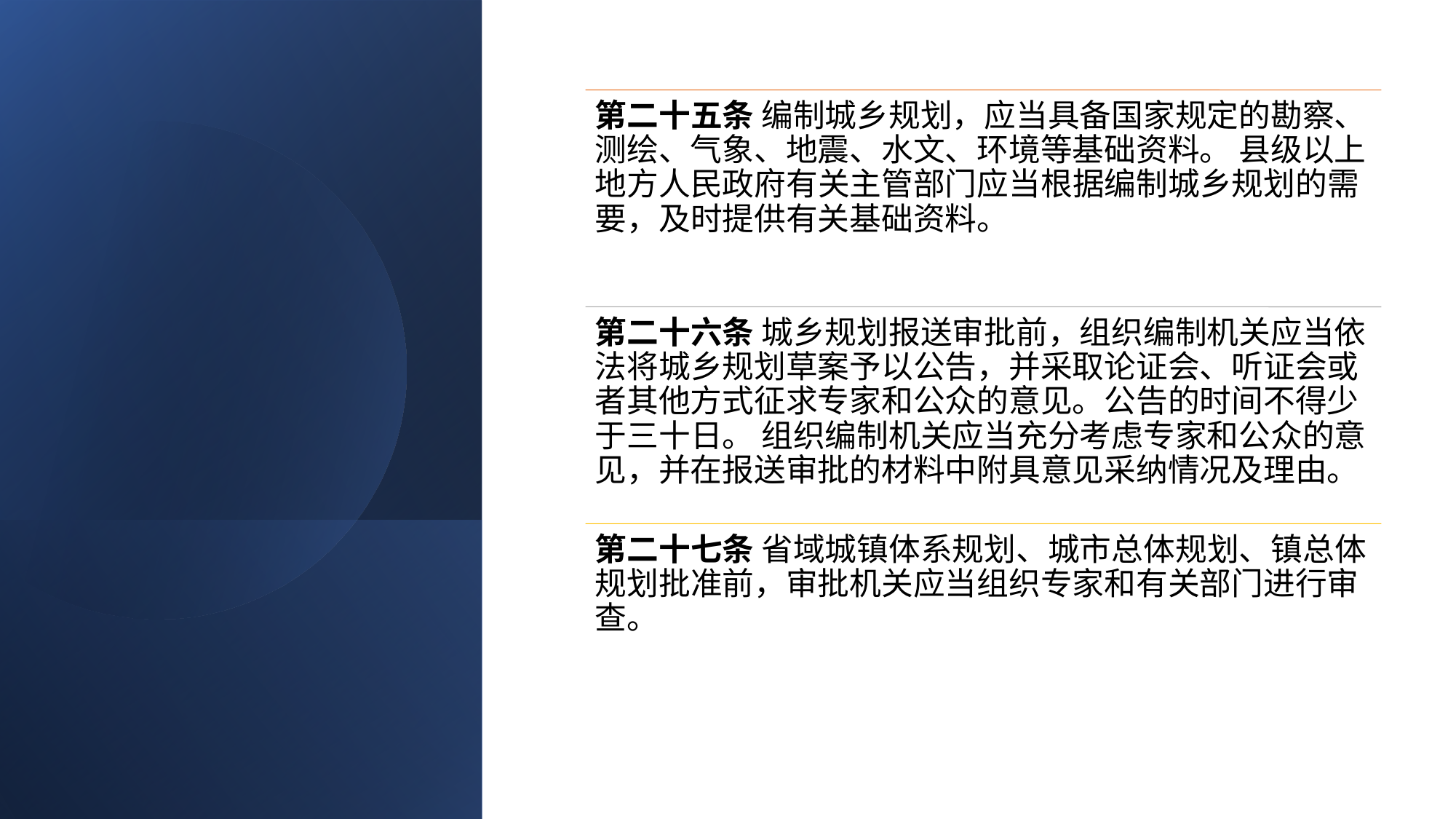

第二十五条 编制城乡规划，应当具备国家规定的勘察、测绘、气象、地震、水文、环境等基础资料。 县级以上地方人民政府有关主管部门应当根据编制城乡规划的需要，及时提供有关基础资料。
第二十六条 城乡规划报送审批前，组织编制机关应当依法将城乡规划草案予以公告，并采取论证会、听证会或者其他方式征求专家和公众的意见。公告的时间不得少于三十日。 组织编制机关应当充分考虑专家和公众的意见，并在报送审批的材料中附具意见采纳情况及理由。
第二十七条 省域城镇体系规划、城市总体规划、镇总体规划批准前，审批机关应当组织专家和有关部门进行审查。

#